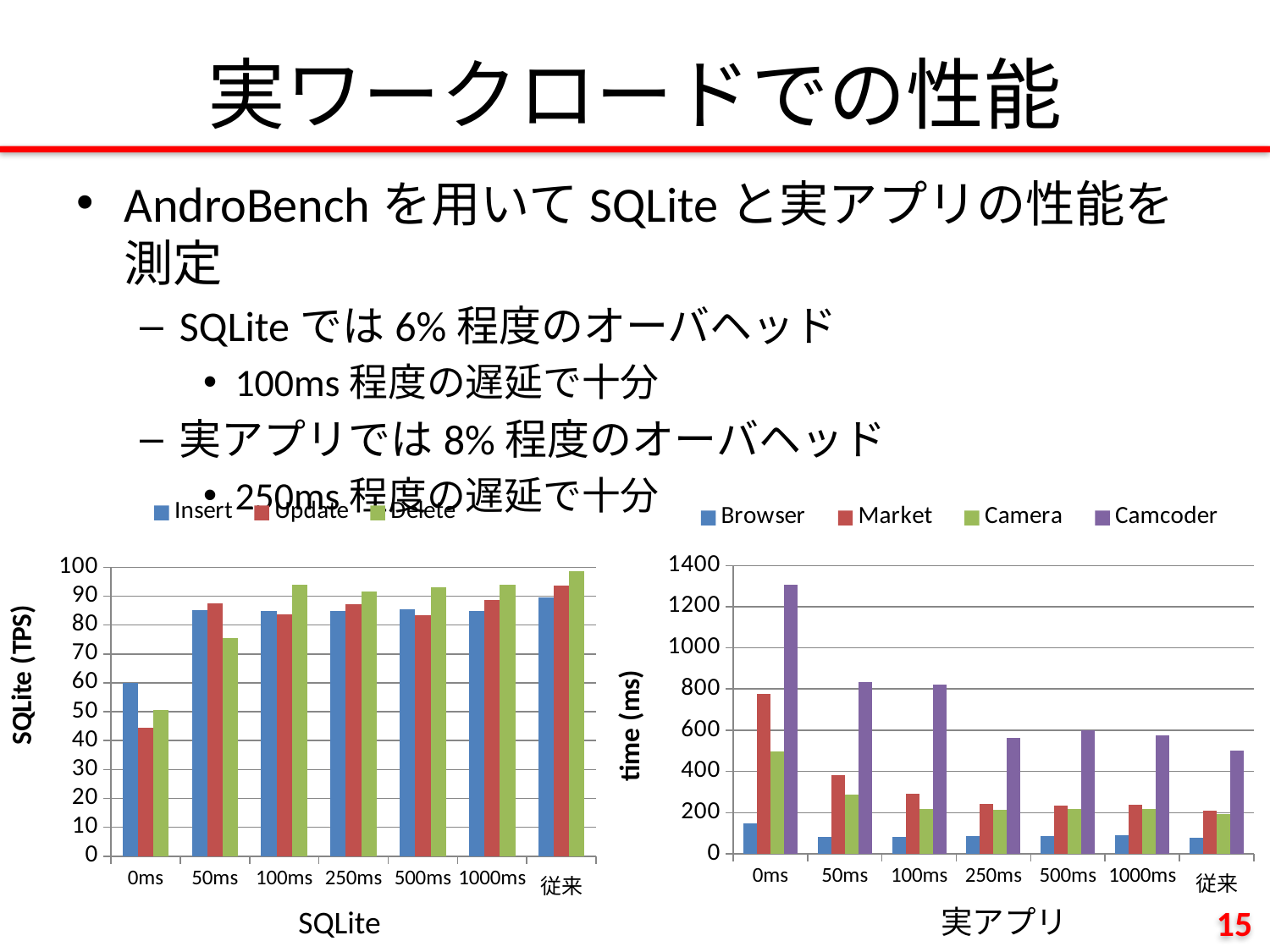

# 実ワークロードでの性能
AndroBenchを用いてSQLiteと実アプリの性能を測定
SQLiteでは6%程度のオーバヘッド
100ms程度の遅延で十分
実アプリでは8%程度のオーバヘッド
250ms程度の遅延で十分

### Chart

| Category | Browser  | Market  | Camera  | Camcoder  |
|---|---|---|---|---|
| 0ms | 149.0 | 776.0 | 497.0 | 1306.5 |
| 50ms | 82.0 | 384.0 | 286.0 | 835.0 |
| 100ms | 81.0 | 292.25 | 217.0 | 822.75 |
| 250ms | 87.5 | 240.75 | 214.5 | 561.5 |
| 500ms | 87.75 | 233.0 | 216.25 | 599.75 |
| 1000ms | 90.25 | 239.25 | 218.0 | 574.25 |
| 従来 | 79.5 | 209.75 | 193.25 | 503.0 |

### Chart

| Category | Insert  | Update  | Delete  |
|---|---|---|---|
| 0ms | 60.02 | 44.54 | 50.63 |
| 50ms | 85.1 | 87.62 | 75.37 |
| 100ms | 84.85 | 83.56 | 94.07 |
| 250ms | 84.78 | 87.21 | 91.53 |
| 500ms | 85.29 | 83.36 | 92.97 |
| 1000ms | 84.98 | 88.65 | 94.04 |
| 従来 | 89.53 | 93.66999999999997 | 98.48 |
SQLite
実アプリ